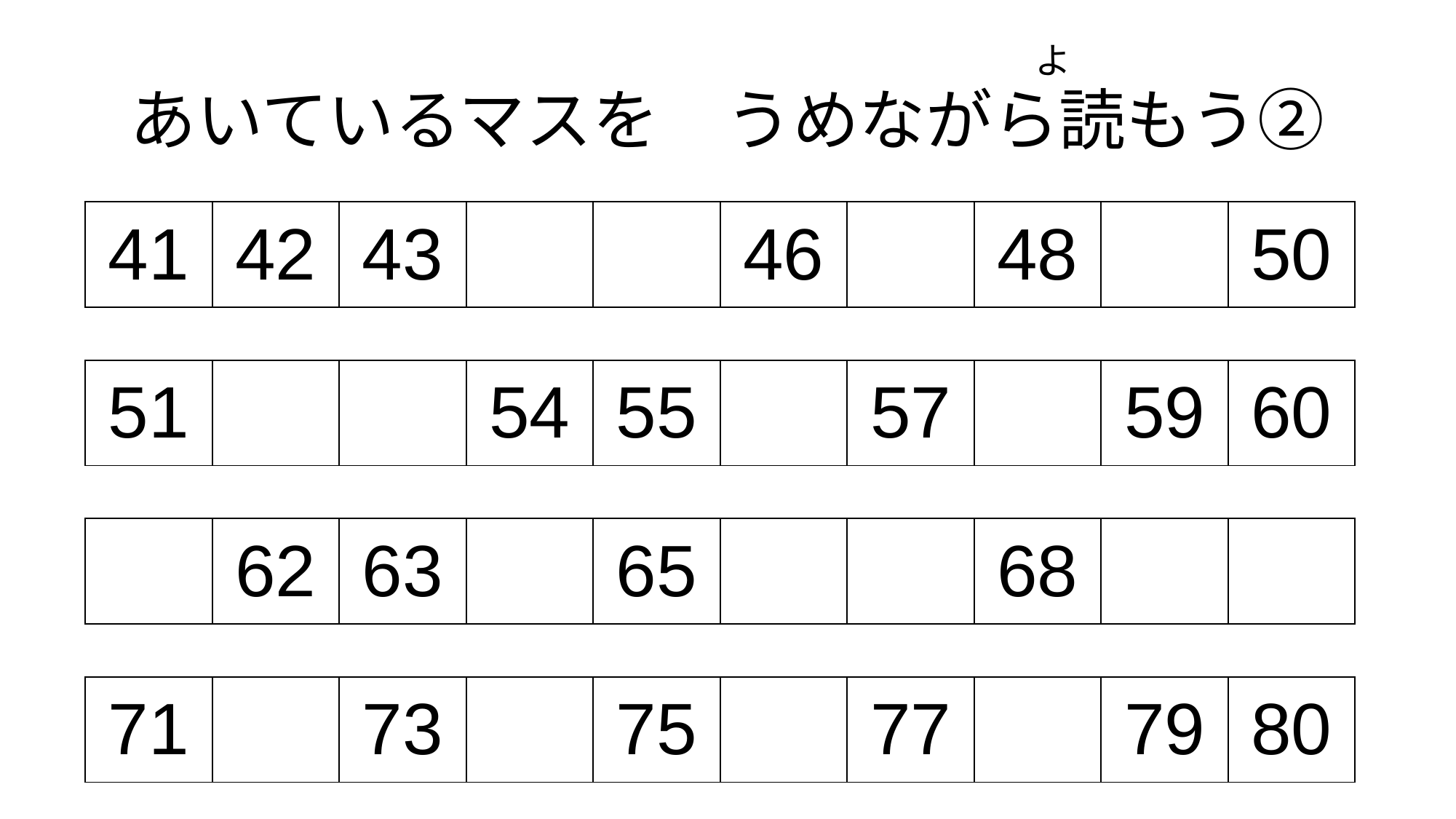

よ
# あいているマスを　うめながら読もう②
| 41 | 42 | 43 |  |  | 46 |  | 48 |  | 50 |
| --- | --- | --- | --- | --- | --- | --- | --- | --- | --- |
| 51 |  |  | 54 | 55 |  | 57 |  | 59 | 60 |
| --- | --- | --- | --- | --- | --- | --- | --- | --- | --- |
|  | 62 | 63 |  | 65 |  |  | 68 |  |  |
| --- | --- | --- | --- | --- | --- | --- | --- | --- | --- |
| 71 |  | 73 |  | 75 |  | 77 |  | 79 | 80 |
| --- | --- | --- | --- | --- | --- | --- | --- | --- | --- |